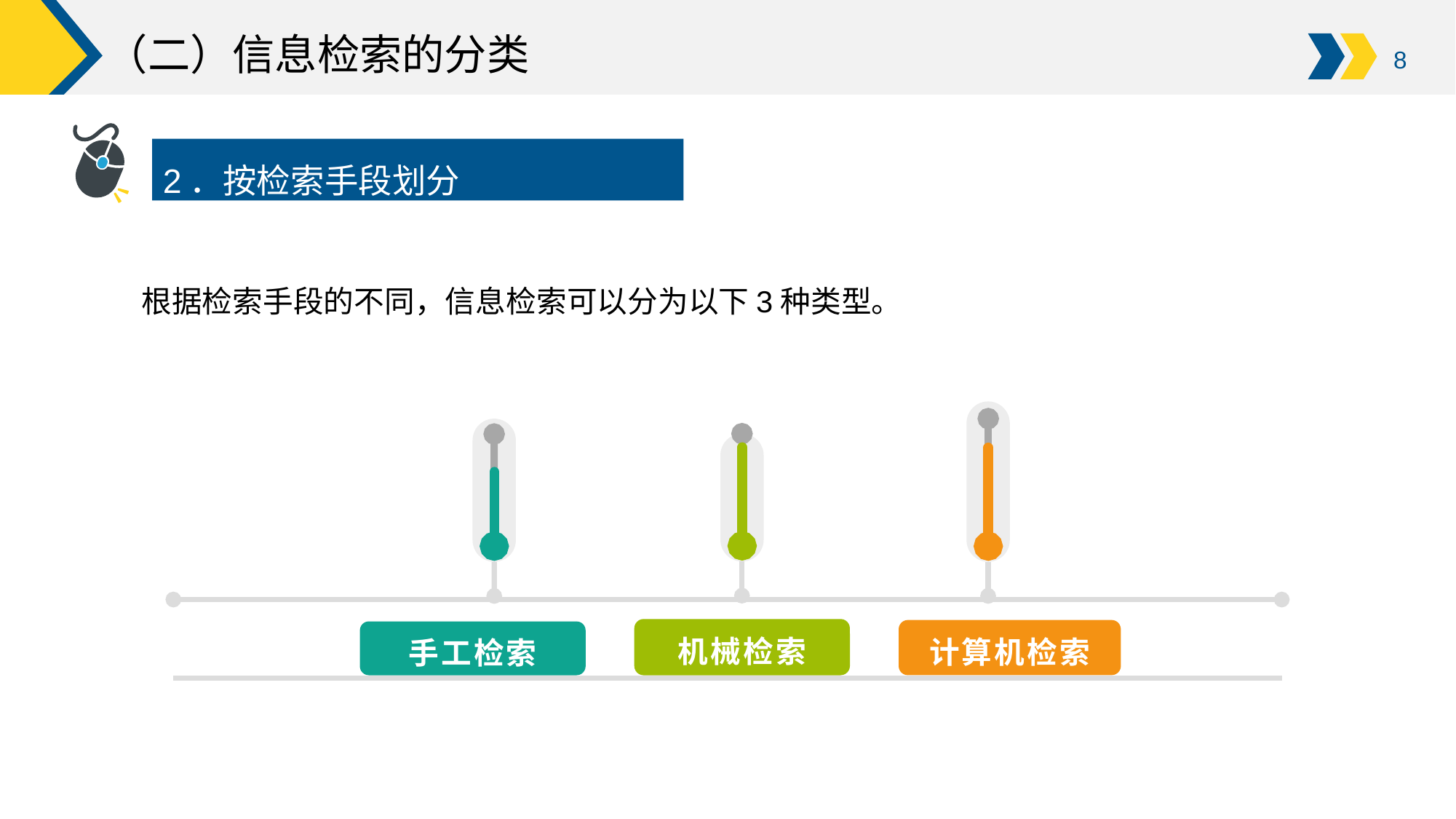

# （二）信息检索的分类

2．按检索手段划分
根据检索手段的不同，信息检索可以分为以下3种类型。

机械检索
计算机检索
手工检索